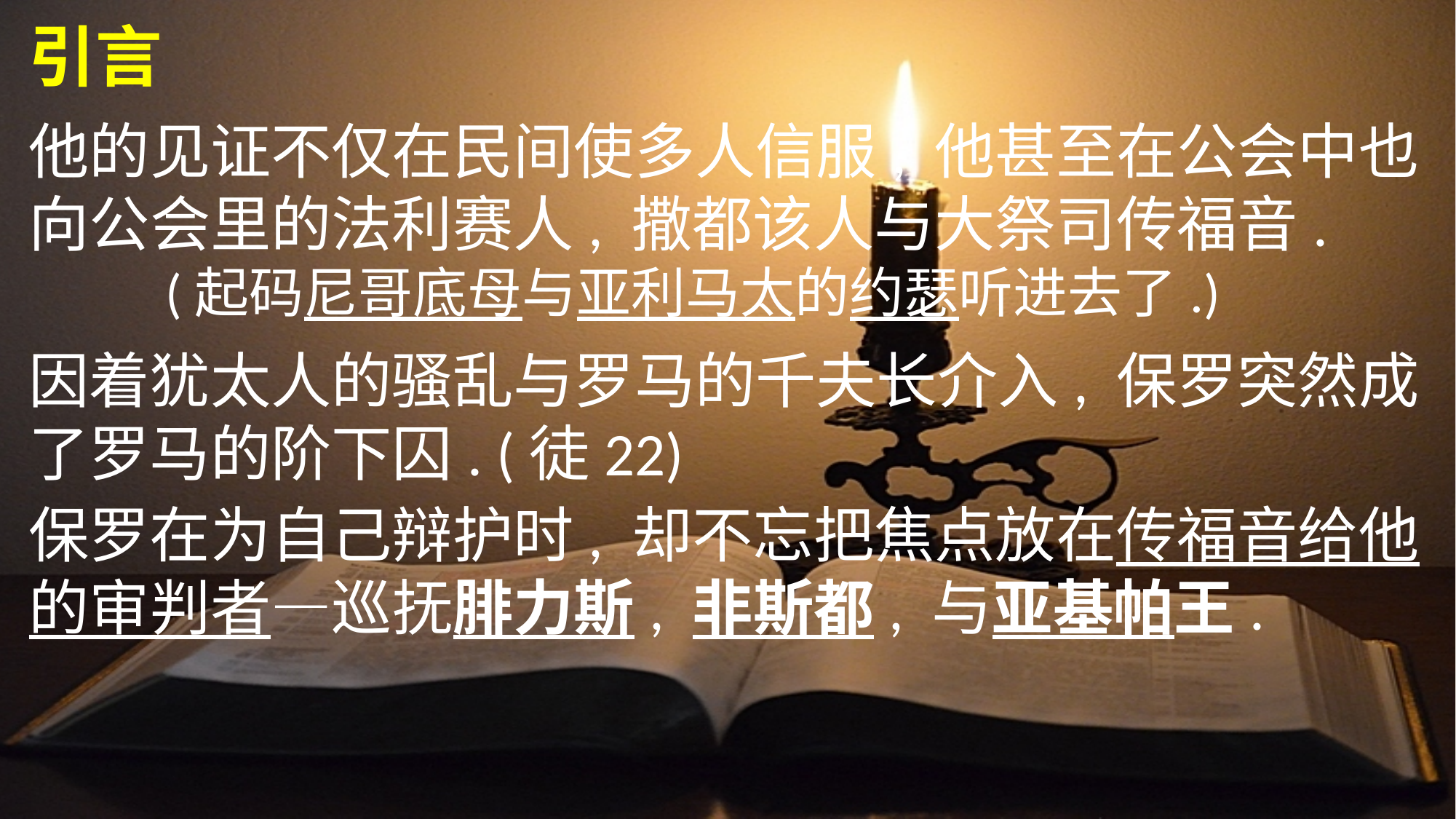

引言
他的见证不仅在民间使多人信服, 他甚至在公会中也
向公会里的法利赛人, 撒都该人与大祭司传福音.
		(起码尼哥底母与亚利马太的约瑟听进去了.)
因着犹太人的骚乱与罗马的千夫长介入, 保罗突然成
了罗马的阶下囚. (徒22)
保罗在为自己辩护时, 却不忘把焦点放在传福音给他
的审判者—巡抚腓力斯, 非斯都, 与亚基帕王.